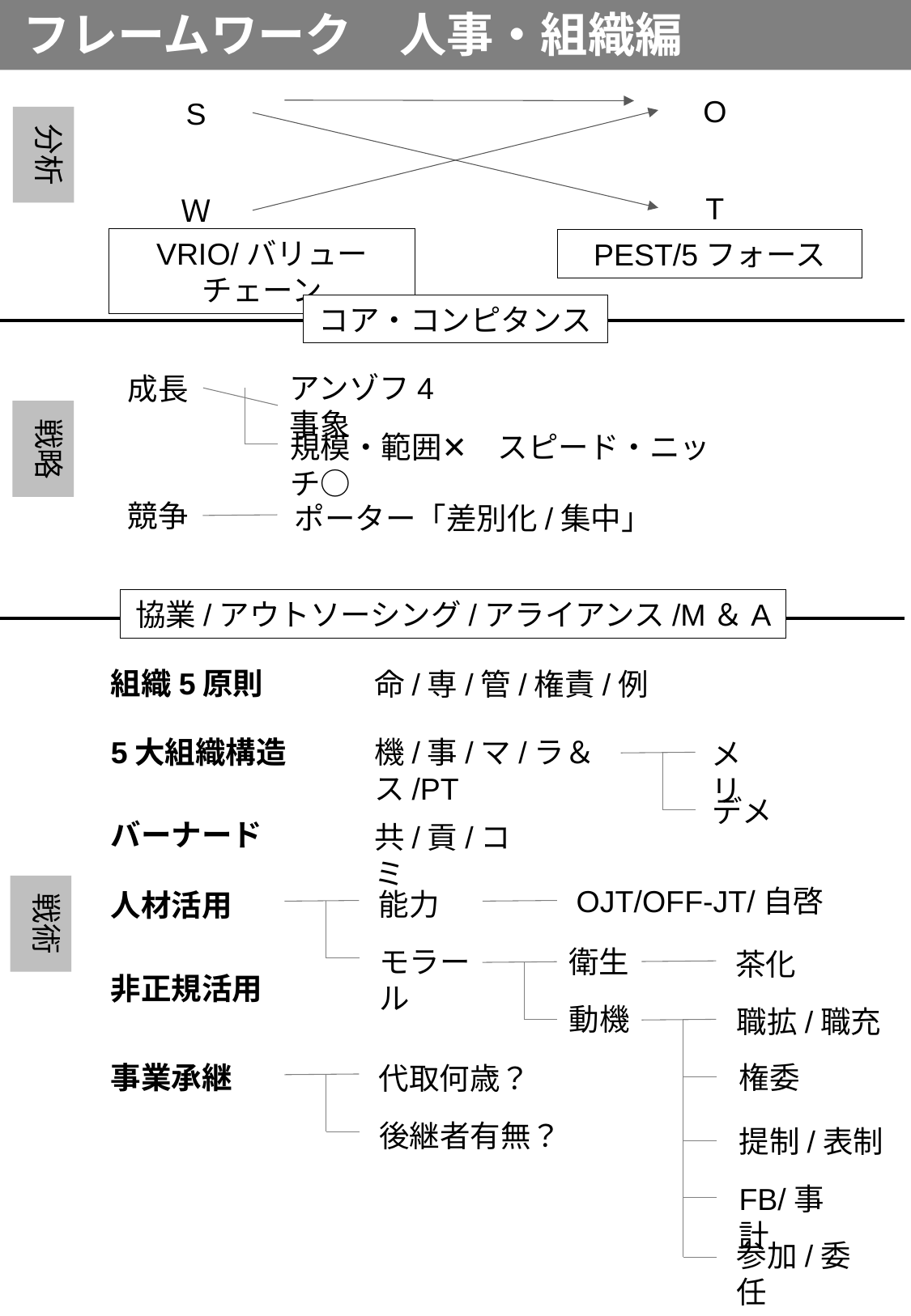

フレームワーク　人事・組織編
O
S
分析
T
Ｗ
VRIO/バリューチェーン
PEST/5フォース
コア・コンピタンス
アンゾフ4事象
成長
戦略
規模・範囲✕　スピード・ニッチ○
競争
ポーター「差別化/集中」
協業/アウトソーシング/アライアンス/M＆A
組織5原則
命/専/管/権責/例
5大組織構造
機/事/マ/ラ＆ス/PT
メリ
デメ
バーナード
共/貢/コミ
戦術
OJT/OFF-JT/自啓
能力
人材活用
衛生
モラール
茶化
非正規活用
動機
職拡/職充
事業承継
権委
代取何歳？
後継者有無？
提制/表制
FB/事計
参加/委任